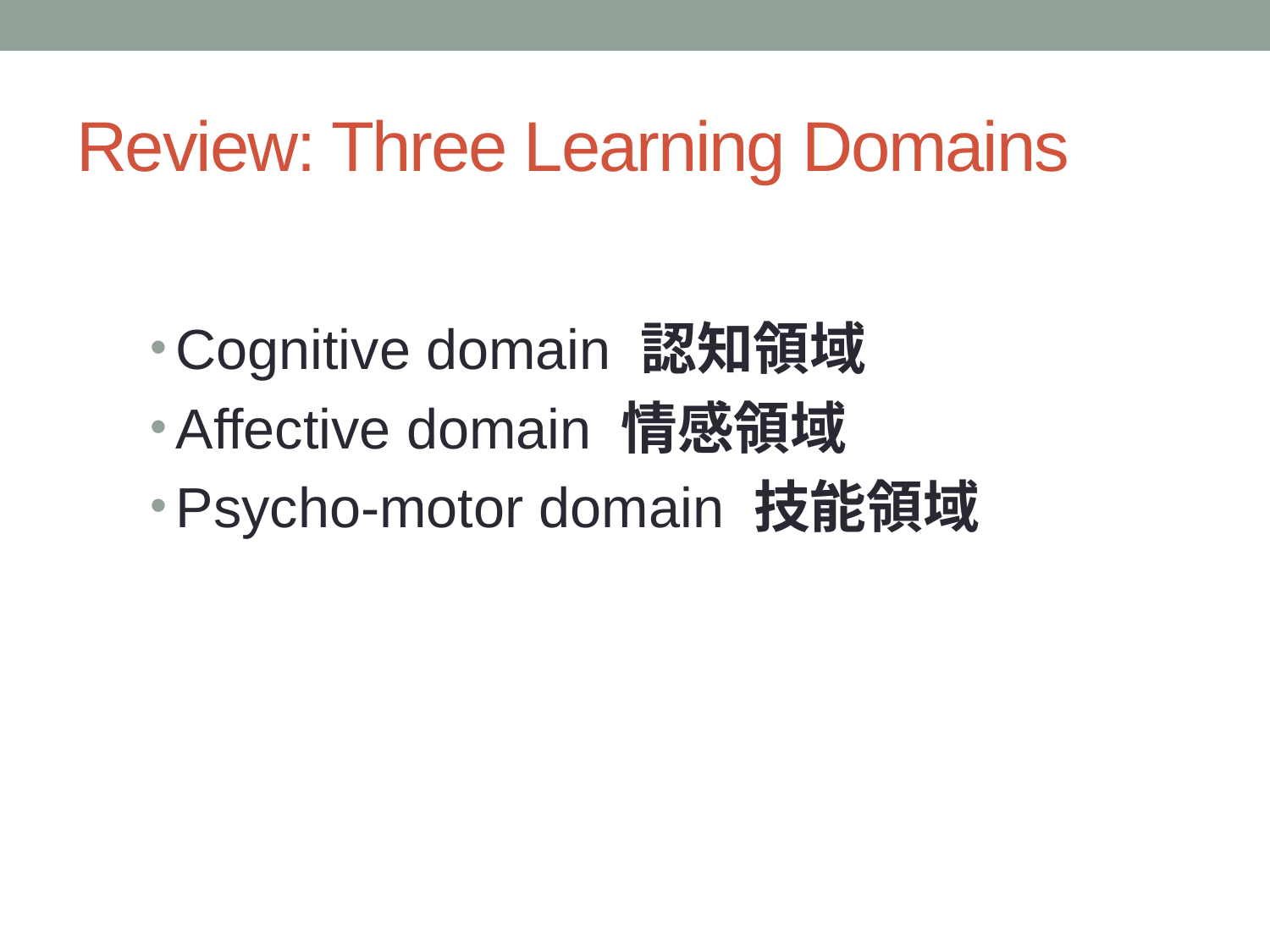

# Review: Three Learning Domains
Cognitive domain 認知領域
Affective domain 情感領域
Psycho-motor domain 技能領域